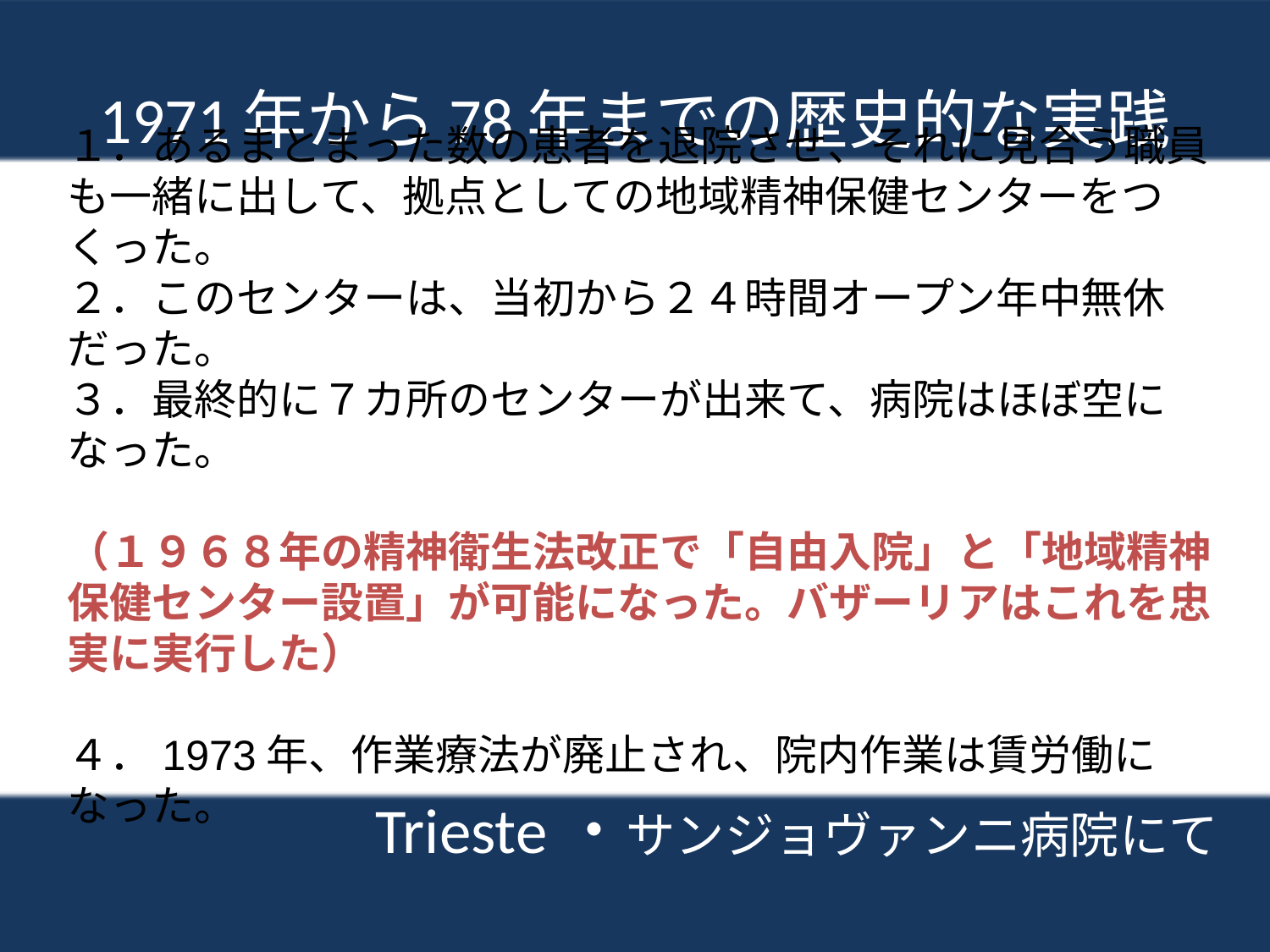

# 1971年から78年までの歴史的な実践
１．あるまとまった数の患者を退院させ、それに見合う職員も一緒に出して、拠点としての地域精神保健センターをつくった。
２．このセンターは、当初から２４時間オープン年中無休だった。
３．最終的に７カ所のセンターが出来て、病院はほぼ空になった。

（１９６８年の精神衛生法改正で「自由入院」と「地域精神保健センター設置」が可能になった。バザーリアはこれを忠実に実行した）

４．1973年、作業療法が廃止され、院内作業は賃労働になった。
Trieste・サンジョヴァンニ病院にて